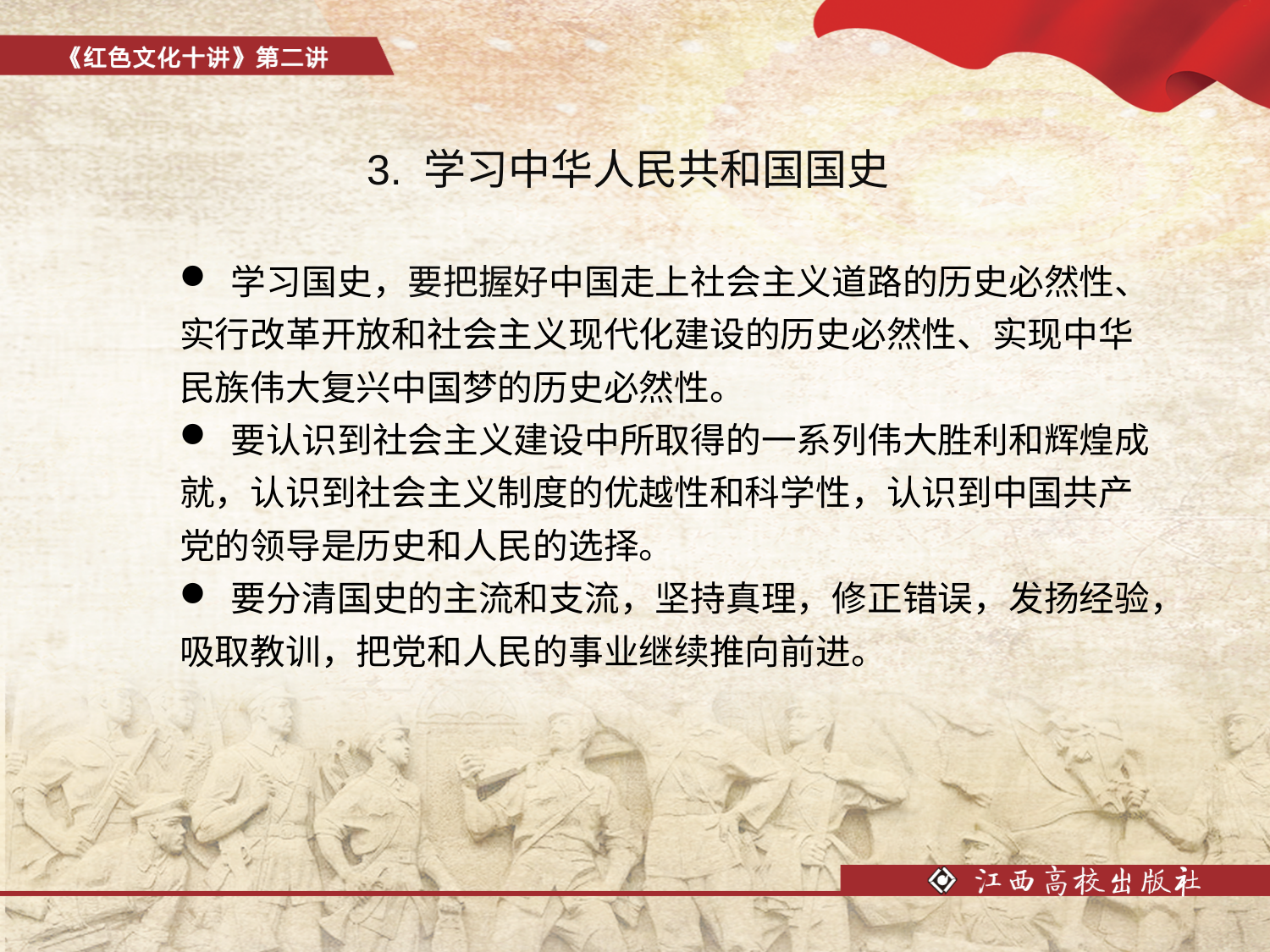

3. 学习中华人民共和国国史
 学习国史，要把握好中国走上社会主义道路的历史必然性、实行改革开放和社会主义现代化建设的历史必然性、实现中华民族伟大复兴中国梦的历史必然性。
 要认识到社会主义建设中所取得的一系列伟大胜利和辉煌成就，认识到社会主义制度的优越性和科学性，认识到中国共产党的领导是历史和人民的选择。
 要分清国史的主流和支流，坚持真理，修正错误，发扬经验，吸取教训，把党和人民的事业继续推向前进。